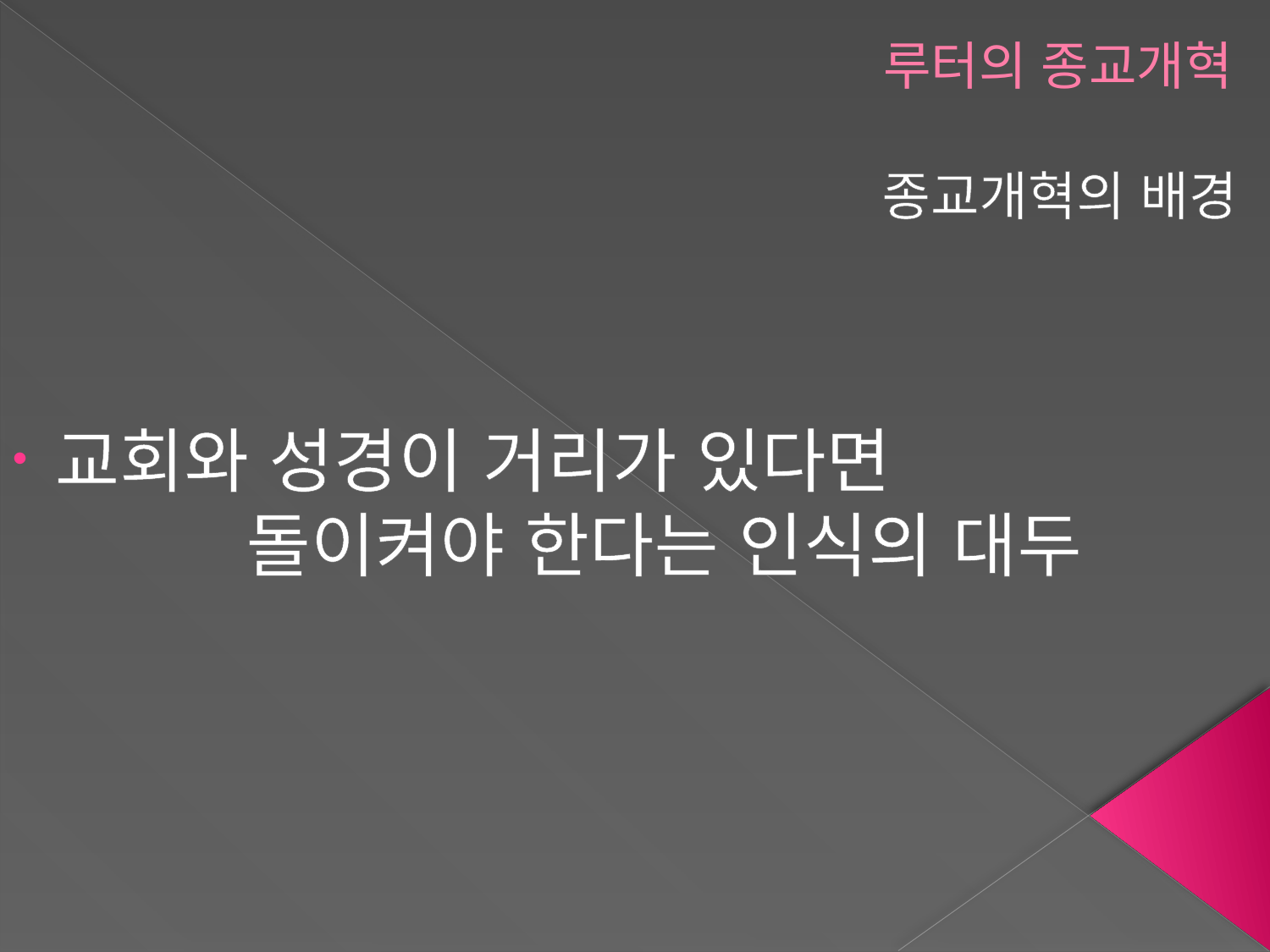

# 루터의 종교개혁
종교개혁의 배경

 교회와 성경이 거리가 있다면
           돌이켜야 한다는 인식의 대두